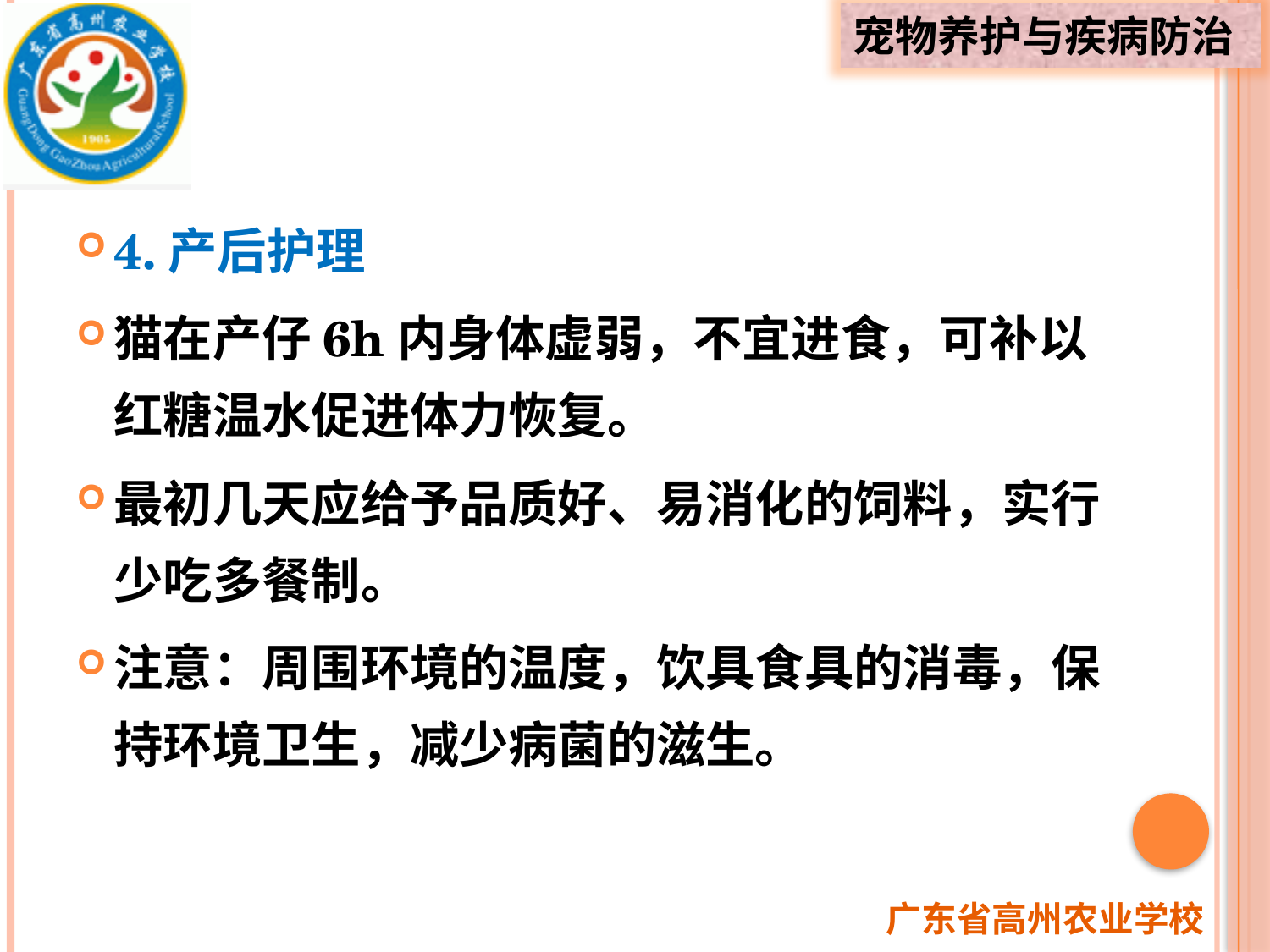

4.产后护理
猫在产仔6h内身体虚弱，不宜进食，可补以红糖温水促进体力恢复。
最初几天应给予品质好、易消化的饲料，实行少吃多餐制。
注意：周围环境的温度，饮具食具的消毒，保持环境卫生，减少病菌的滋生。